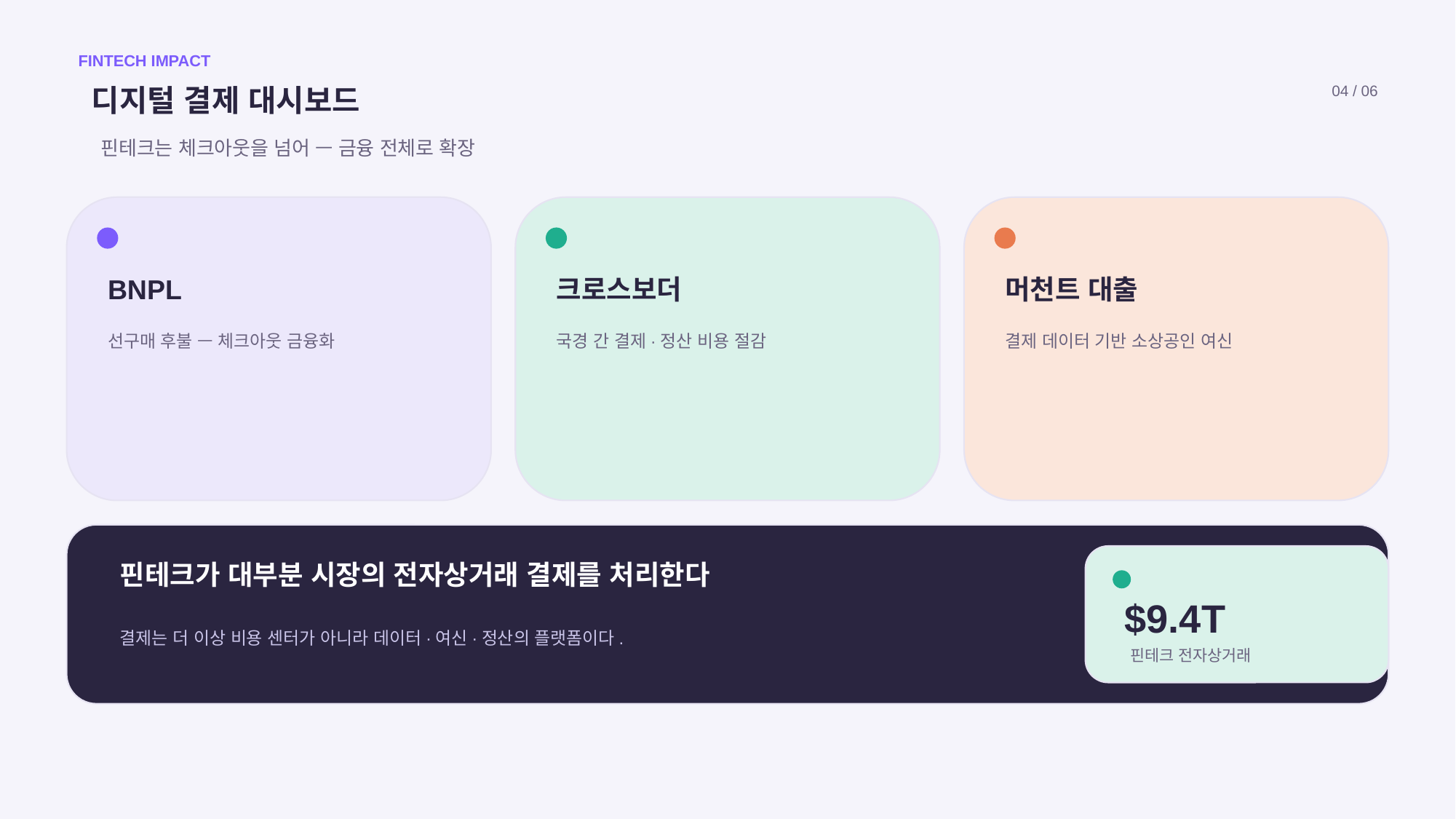

FINTECH IMPACT
디지털 결제 대시보드
04 / 06
핀테크는 체크아웃을 넘어 — 금융 전체로 확장

BNPL
크로스보더
머천트 대출
선구매 후불 — 체크아웃 금융화
국경 간 결제·정산 비용 절감
결제 데이터 기반 소상공인 여신

핀테크가 대부분 시장의 전자상거래 결제를 처리한다

$9.4T
결제는 더 이상 비용 센터가 아니라 데이터·여신·정산의 플랫폼이다.
핀테크 전자상거래